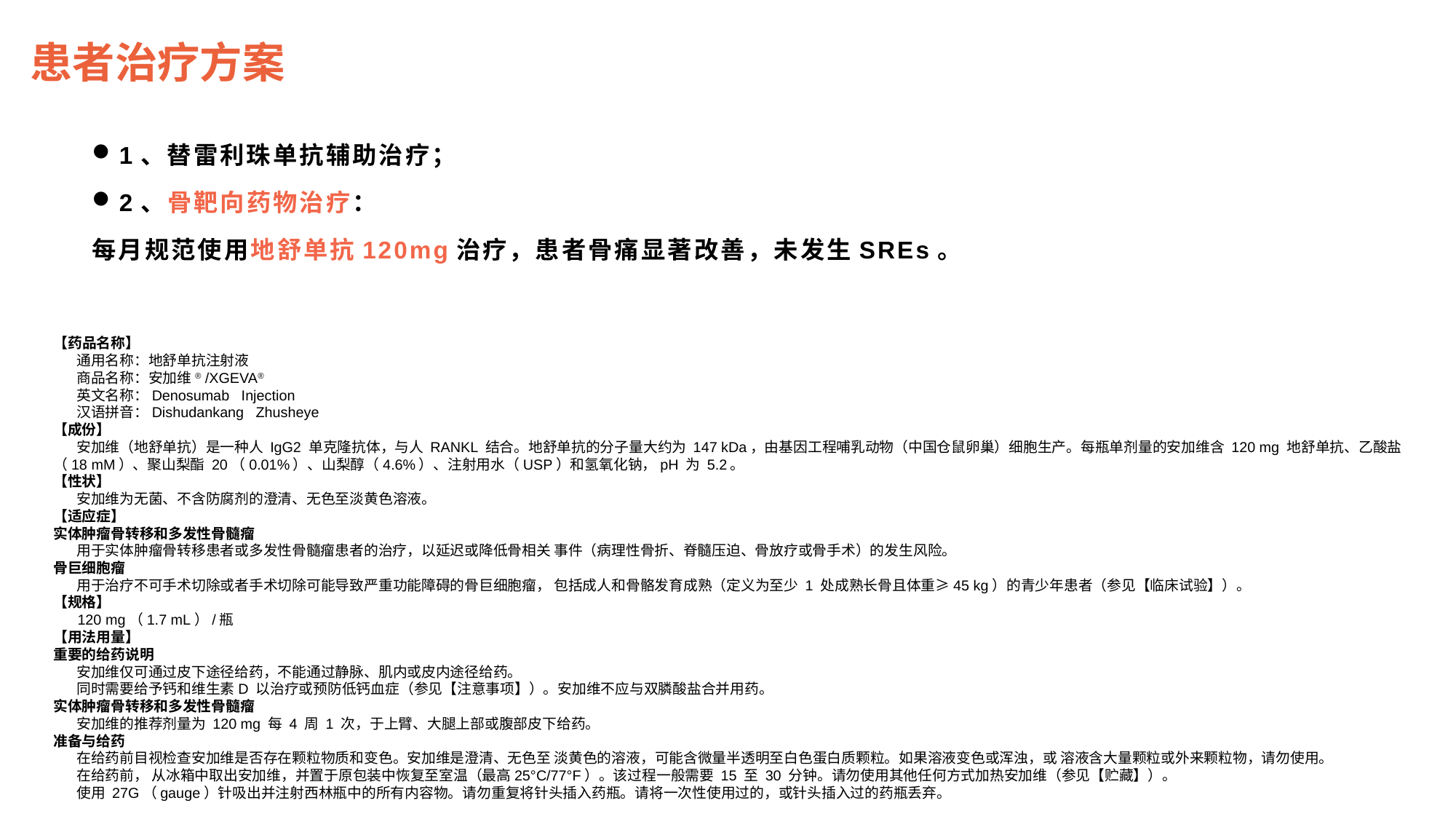

患者治疗方案
1、替雷利珠单抗辅助治疗；
2、骨靶向药物治疗：
每月规范使用地舒单抗120mg治疗，患者骨痛显著改善，未发生SREs。

【药品名称】
      通用名称：地舒单抗注射液
      商品名称：安加维® /XGEVA®
      英文名称：Denosumab   Injection
      汉语拼音：Dishudankang   Zhusheye
【成份】
      安加维（地舒单抗）是一种人 IgG2 单克隆抗体，与人 RANKL 结合。地舒单抗的分子量大约为 147 kDa，由基因工程哺乳动物（中国仓鼠卵巢）细胞生产。每瓶单剂量的安加维含 120 mg 地舒单抗、乙酸盐（18 mM）、聚山梨酯 20（0.01%）、山梨醇（4.6%）、注射用水（USP）和氢氧化钠，pH 为 5.2。
【性状】
      安加维为无菌、不含防腐剂的澄清、无色至淡黄色溶液。
【适应症】
实体肿瘤骨转移和多发性骨髓瘤
      用于实体肿瘤骨转移患者或多发性骨髓瘤患者的治疗，以延迟或降低骨相关 事件（病理性骨折、脊髓压迫、骨放疗或骨手术）的发生风险。
骨巨细胞瘤
      用于治疗不可手术切除或者手术切除可能导致严重功能障碍的骨巨细胞瘤， 包括成人和骨骼发育成熟（定义为至少 1 处成熟长骨且体重≥45 kg）的青少年患者（参见【临床试验】）。
【规格】
      120 mg（1.7 mL）/瓶
【用法用量】
重要的给药说明
      安加维仅可通过皮下途径给药，不能通过静脉、肌内或皮内途径给药。
      同时需要给予钙和维生素D 以治疗或预防低钙血症（参见【注意事项】）。安加维不应与双膦酸盐合并用药。
实体肿瘤骨转移和多发性骨髓瘤
      安加维的推荐剂量为 120 mg 每 4 周 1 次，于上臂、大腿上部或腹部皮下给药。
准备与给药
      在给药前目视检查安加维是否存在颗粒物质和变色。安加维是澄清、无色至 淡黄色的溶液，可能含微量半透明至白色蛋白质颗粒。如果溶液变色或浑浊，或 溶液含大量颗粒或外来颗粒物，请勿使用。
      在给药前， 从冰箱中取出安加维，并置于原包装中恢复至室温（最高25°C/77°F）。该过程一般需要 15 至 30 分钟。请勿使用其他任何方式加热安加维（参见【贮藏】）。
      使用 27G（gauge）针吸出并注射西林瓶中的所有内容物。请勿重复将针头插入药瓶。请将一次性使用过的，或针头插入过的药瓶丢弃。